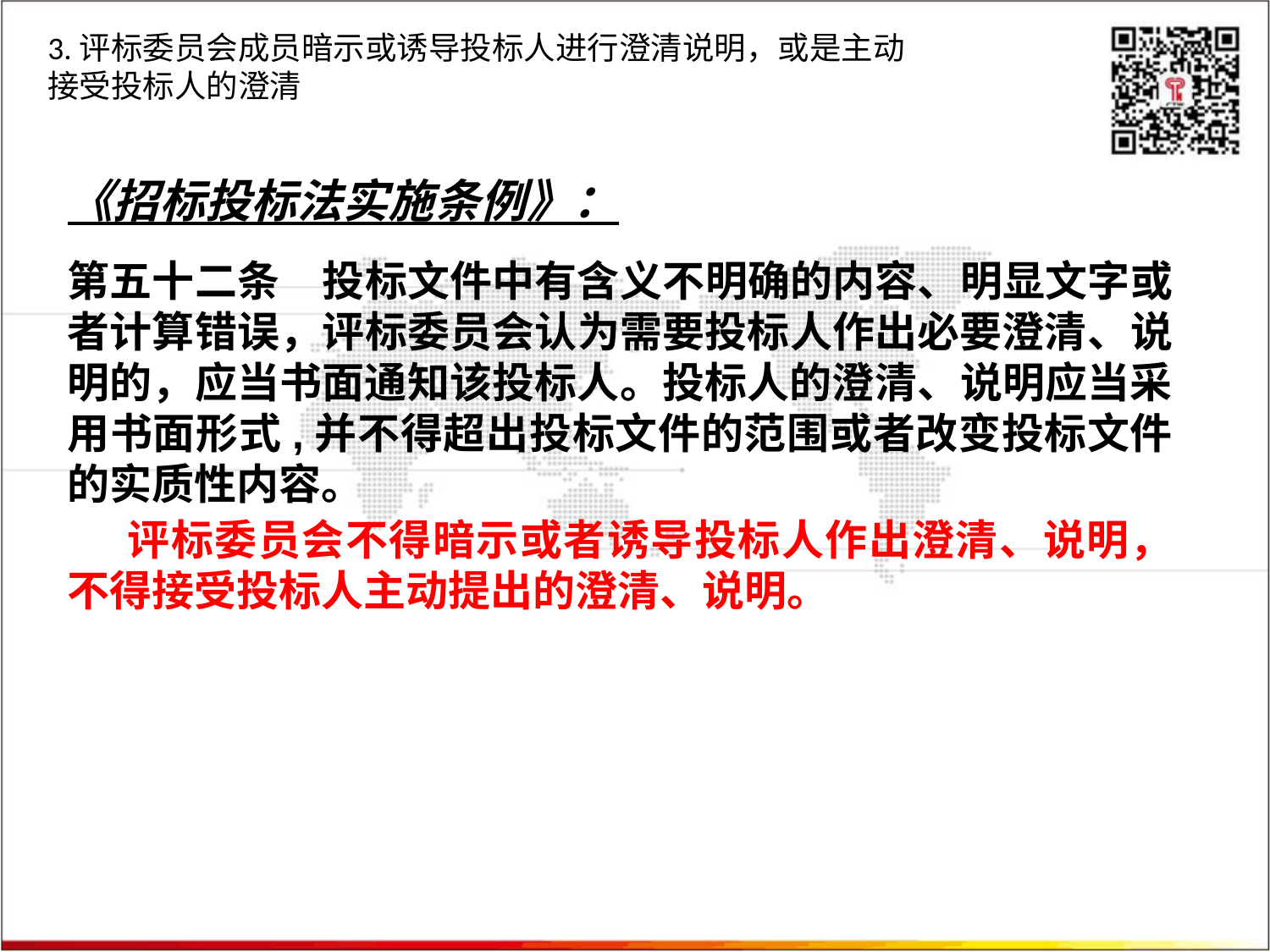

# 3.评标委员会成员暗示或诱导投标人进行澄清说明，或是主动接受投标人的澄清
《招标投标法实施条例》：
第五十二条　投标文件中有含义不明确的内容、明显文字或者计算错误，评标委员会认为需要投标人作出必要澄清、说明的，应当书面通知该投标人。投标人的澄清、说明应当采用书面形式,并不得超出投标文件的范围或者改变投标文件的实质性内容。
评标委员会不得暗示或者诱导投标人作出澄清、说明，不得接受投标人主动提出的澄清、说明。